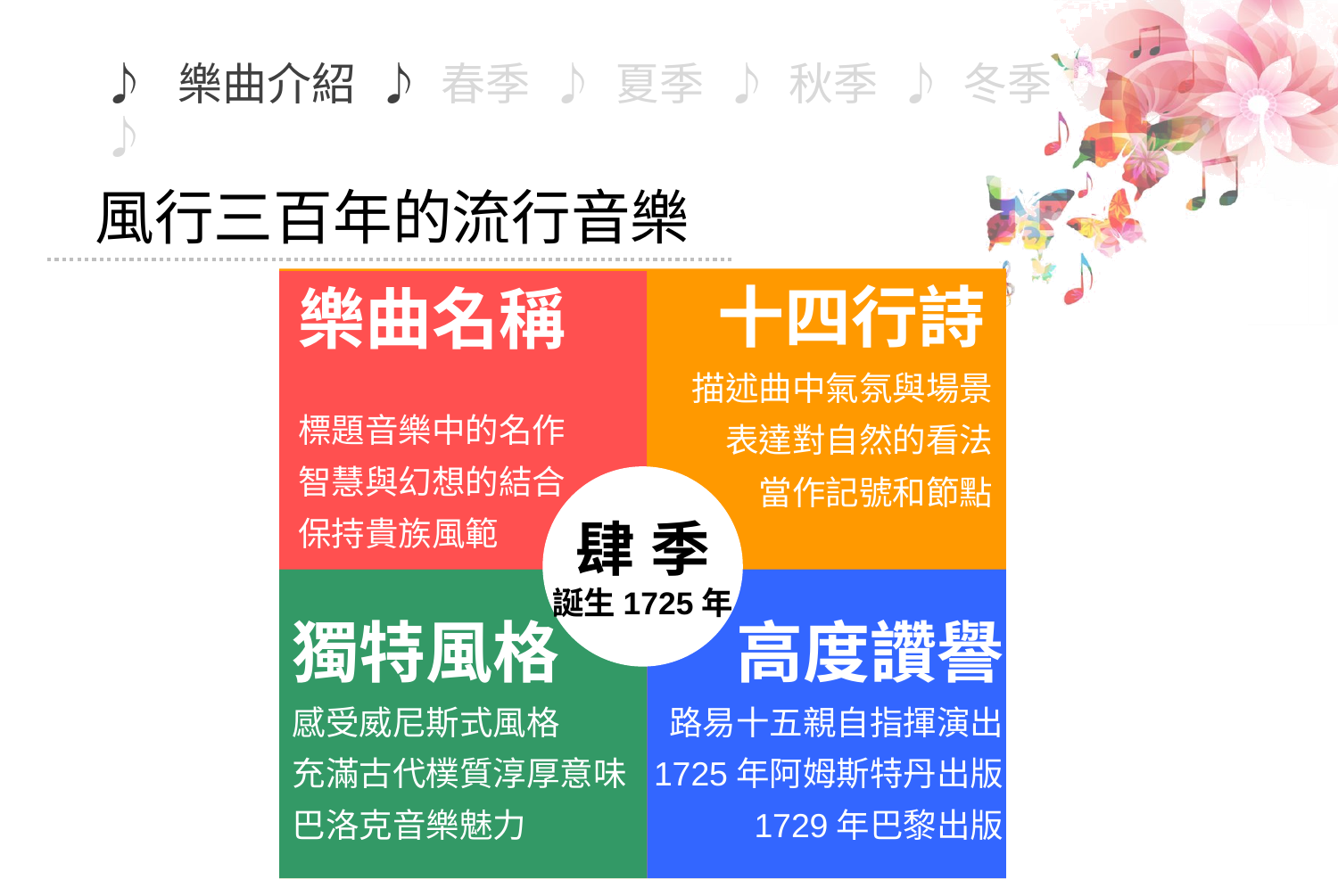

風行三百年的流行音樂
十四行詩
描述曲中氣氛與場景
表達對自然的看法
當作記號和節點

樂曲名稱
標題音樂中的名作
智慧與幻想的結合
保持貴族風範

季
誕生1725年

獨特風格
感受威尼斯式風格
充滿古代樸質淳厚意味
巴洛克音樂魅力
高度讚譽
路易十五親自指揮演出
1725年阿姆斯特丹出版
1729年巴黎出版